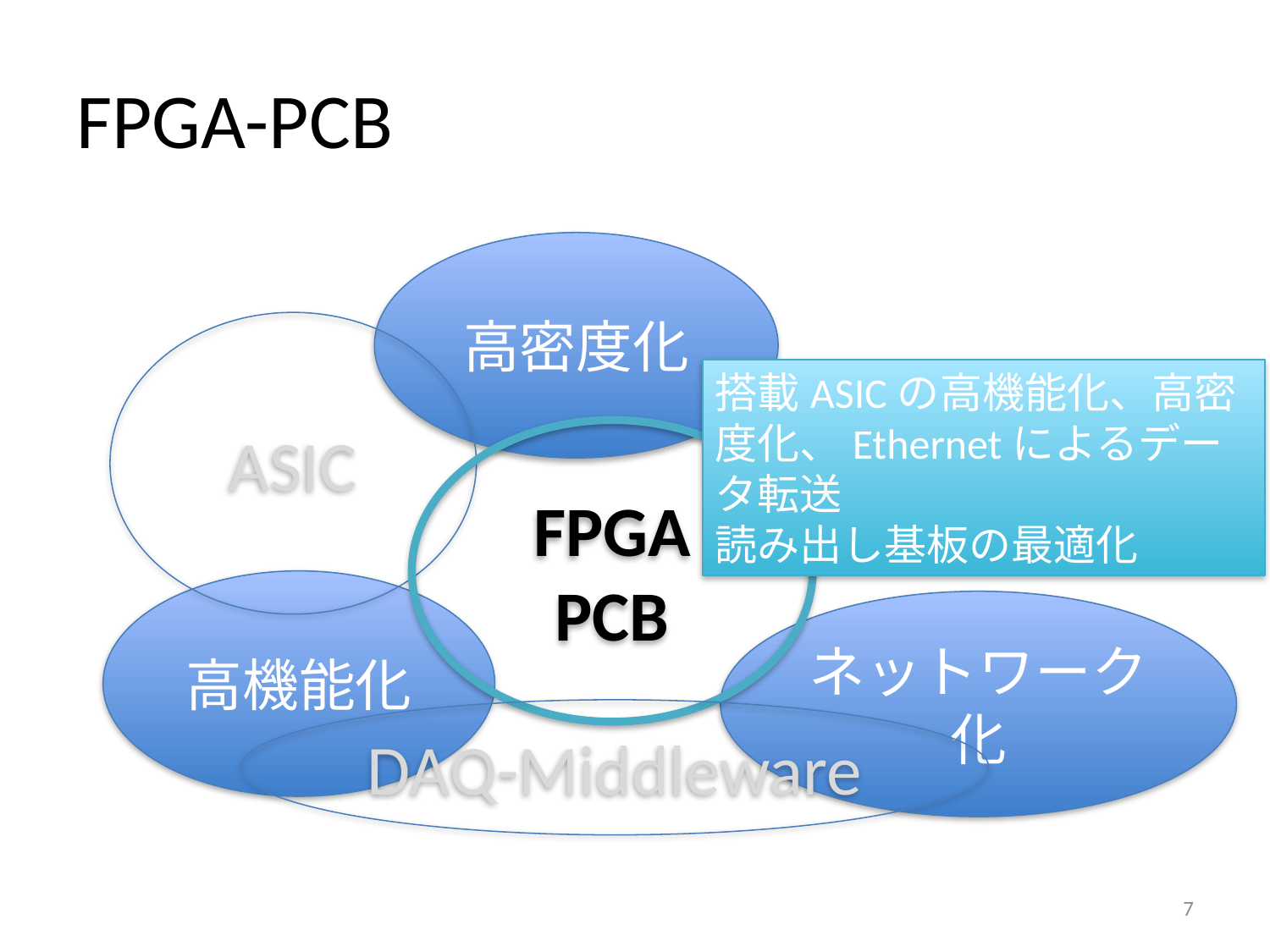

# FPGA-PCB
高密度化
ASIC
搭載ASICの高機能化、高密度化、Ethernetによるデータ転送
読み出し基板の最適化
FPGA
PCB
高機能化
ネットワーク化
DAQ-Middleware
7